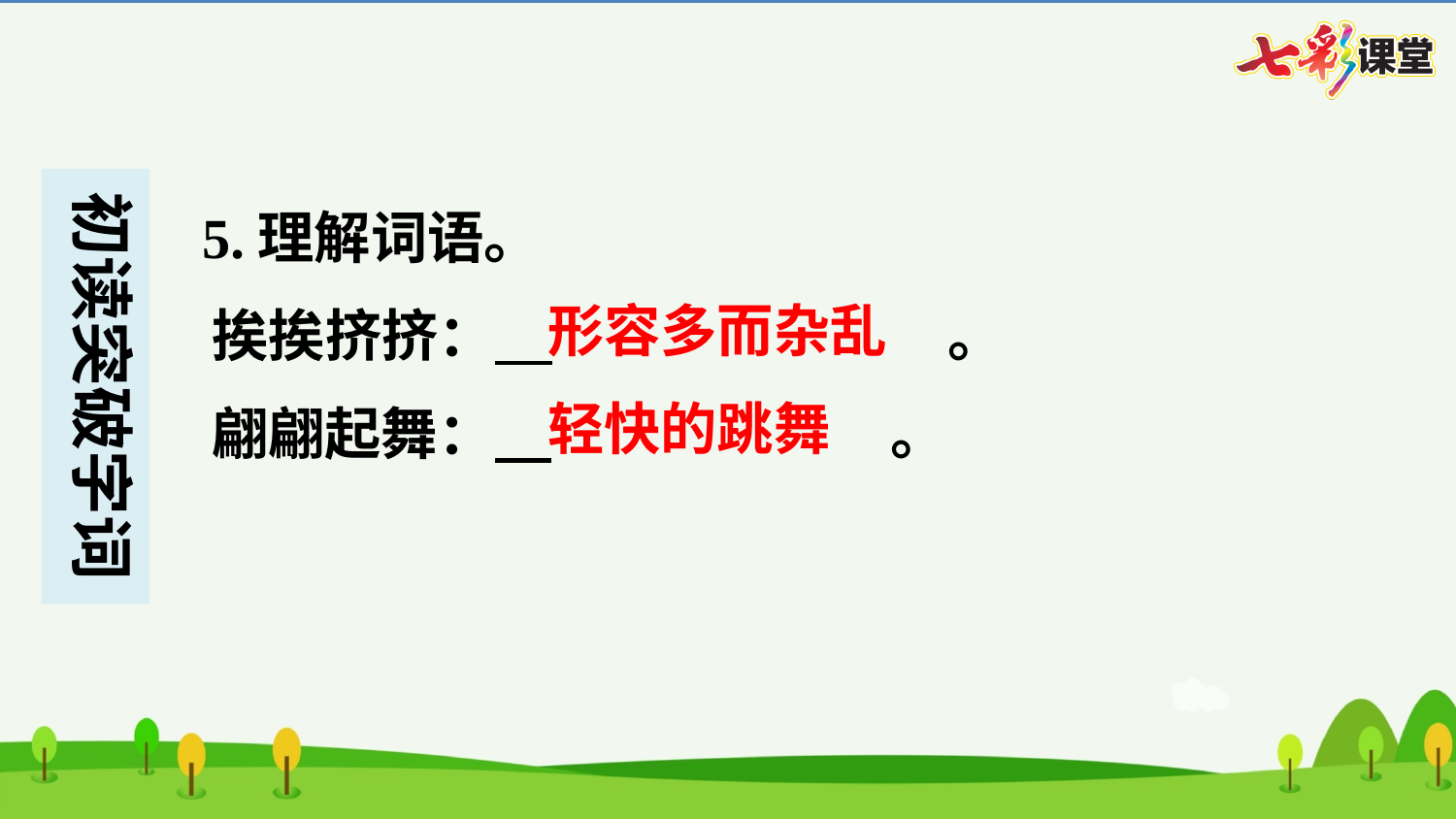

5.理解词语。
形容多而杂乱
挨挨挤挤： 　形容多而杂乱　。
轻快的跳舞
翩翩起舞： 　轻快的跳舞　。